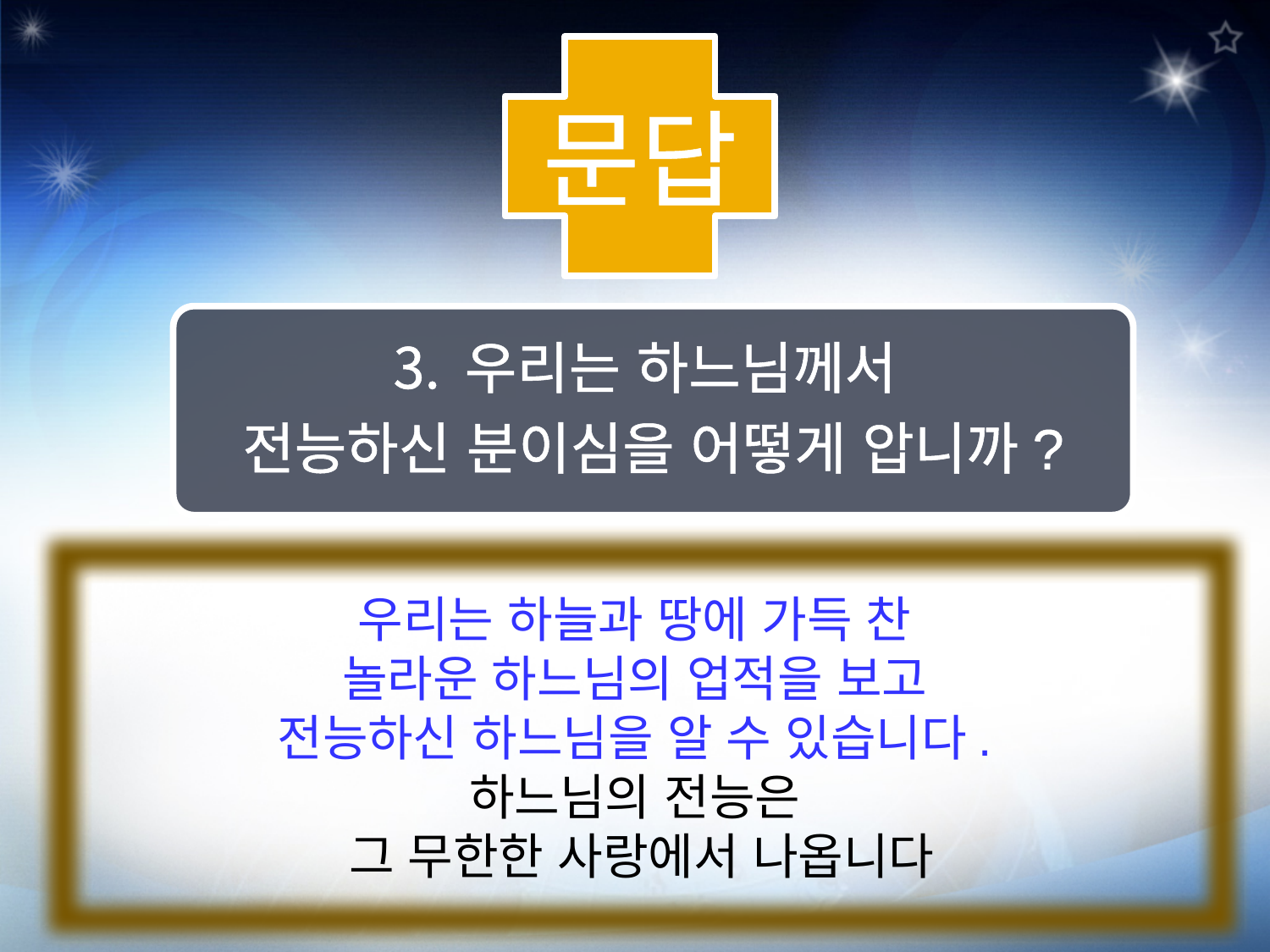

문답

우리는 하느님께서
전능하신 분이심을 어떻게 압니까?
우리는 하늘과 땅에 가득 찬
놀라운 하느님의 업적을 보고
전능하신 하느님을 알 수 있습니다.
하느님의 전능은
그 무한한 사랑에서 나옵니다